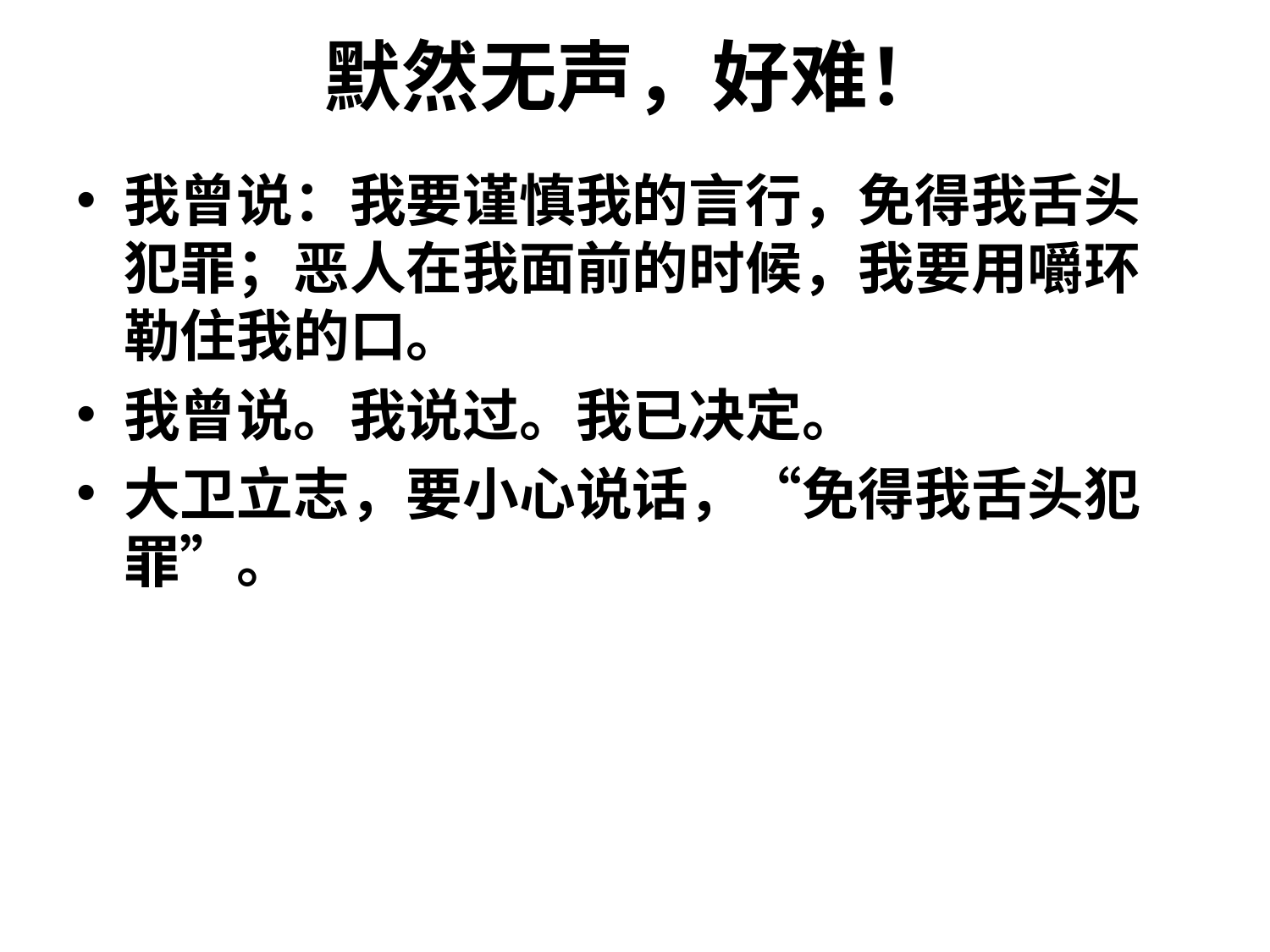

# 默然无声，好难！
我曾说：我要谨慎我的言行，免得我舌头犯罪；恶人在我面前的时候，我要用嚼环勒住我的口。
我曾说。我说过。我已决定。
大卫立志，要小心说话，“免得我舌头犯罪”。